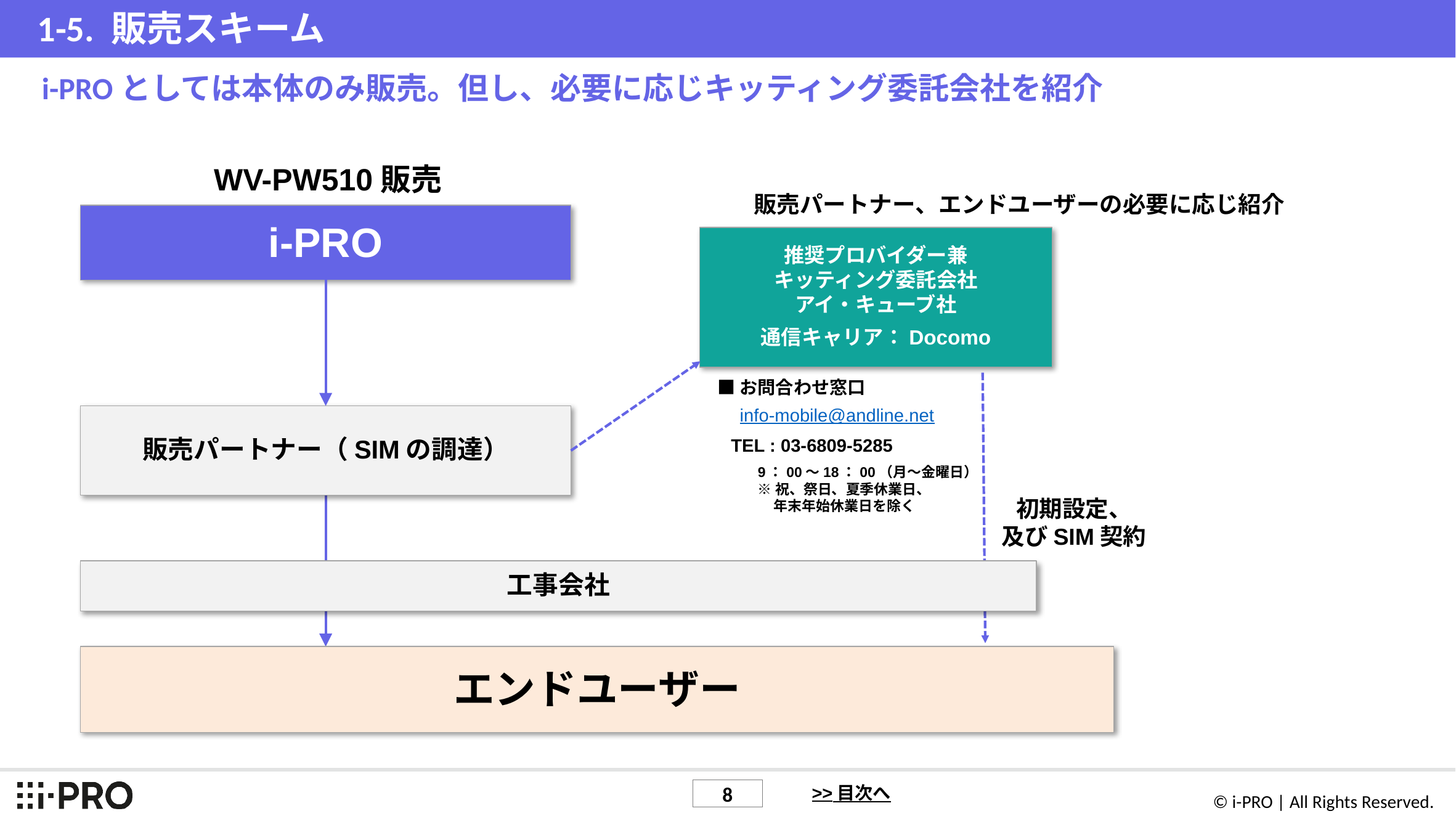

# 1-5. 販売スキーム
i-PROとしては本体のみ販売。但し、必要に応じキッティング委託会社を紹介
i-PRO
工事会社
推奨プロバイダー兼
キッティング委託会社
アイ・キューブ社
通信キャリア：Docomo
WV-PW510販売
エンドユーザー
販売パートナー、エンドユーザーの必要に応じ紹介
販売パートナー（SIMの調達）
■お問合わせ窓口
info-mobile@andline.net
TEL : 03-6809-5285
9：00～18：00（月～金曜日）
※祝、祭日、夏季休業日、
 年末年始休業日を除く
初期設定、
及びSIM契約
>> 目次へ